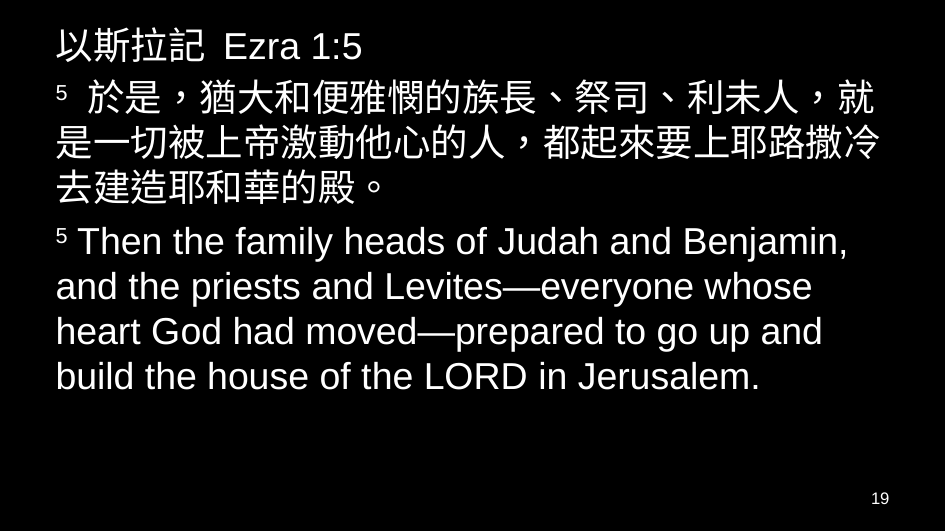

以斯拉記 Ezra 1:5
5 於是，猶大和便雅憫的族長、祭司、利未人，就是一切被上帝激動他心的人，都起來要上耶路撒冷去建造耶和華的殿。
5 Then the family heads of Judah and Benjamin, and the priests and Levites—everyone whose heart God had moved—prepared to go up and build the house of the Lord in Jerusalem.

19